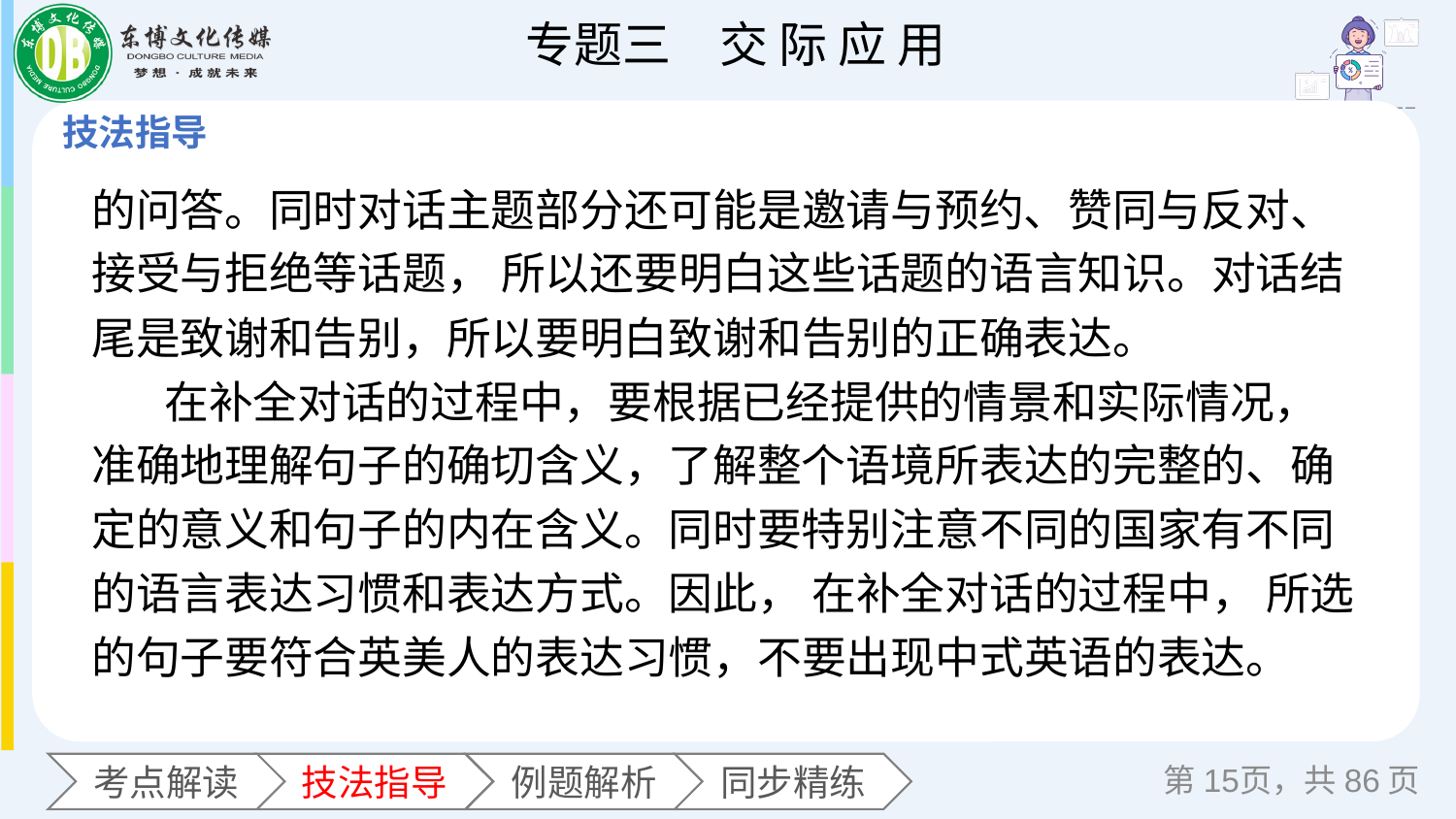

的问答。同时对话主题部分还可能是邀请与预约、赞同与反对、接受与拒绝等话题， 所以还要明白这些话题的语言知识。对话结尾是致谢和告别，所以要明白致谢和告别的正确表达。
在补全对话的过程中，要根据已经提供的情景和实际情况，准确地理解句子的确切含义，了解整个语境所表达的完整的、确定的意义和句子的内在含义。同时要特别注意不同的国家有不同的语言表达习惯和表达方式。因此， 在补全对话的过程中， 所选的句子要符合英美人的表达习惯，不要出现中式英语的表达。
第15页，共86页